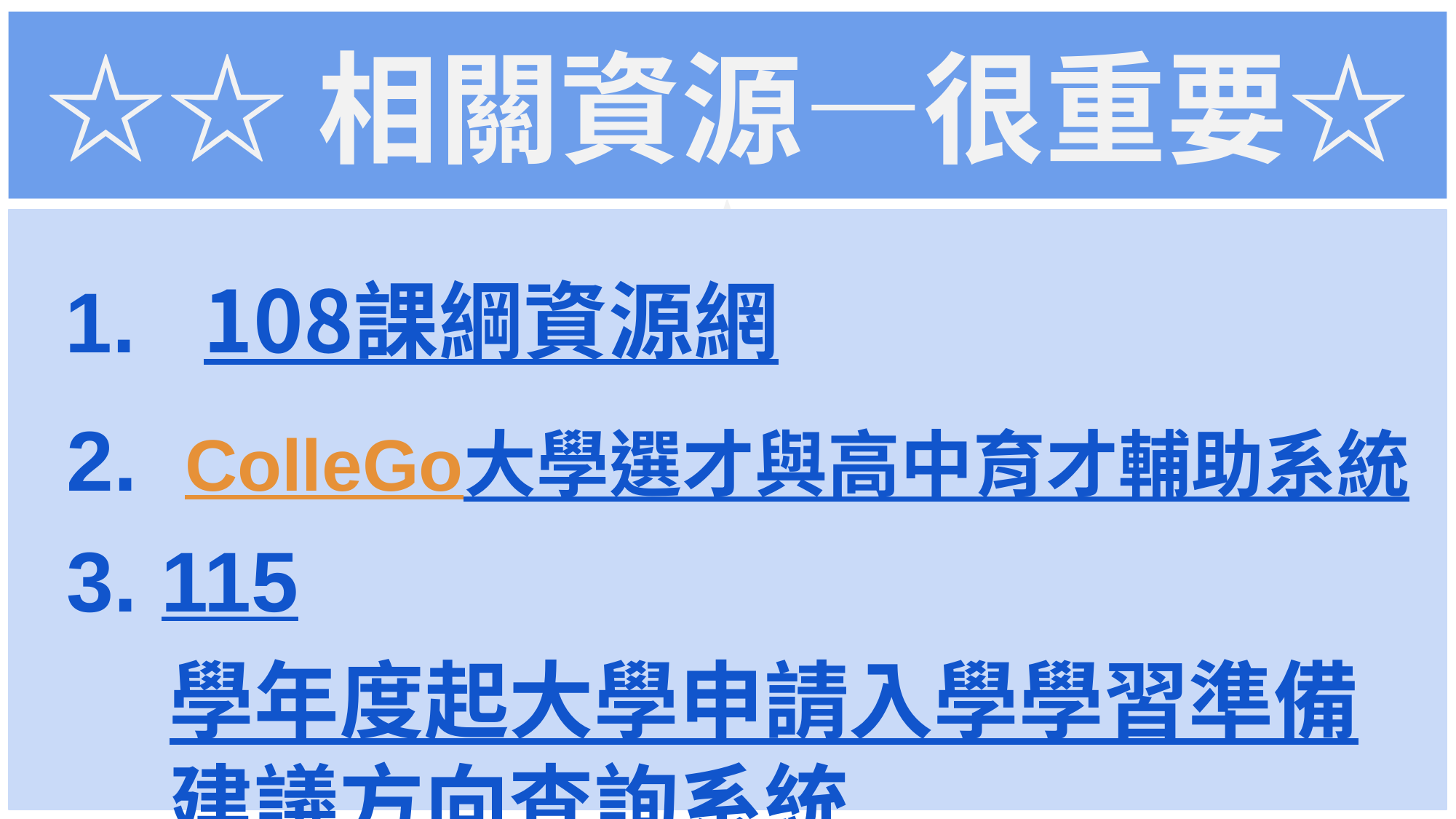

☆☆相關資源—很重要☆☆
  1.  108課綱資源網
  2.  ColleGo大學選才與高中育才輔助系統
  3. 115學年度起大學申請入學學習準備建議方向查詢系統